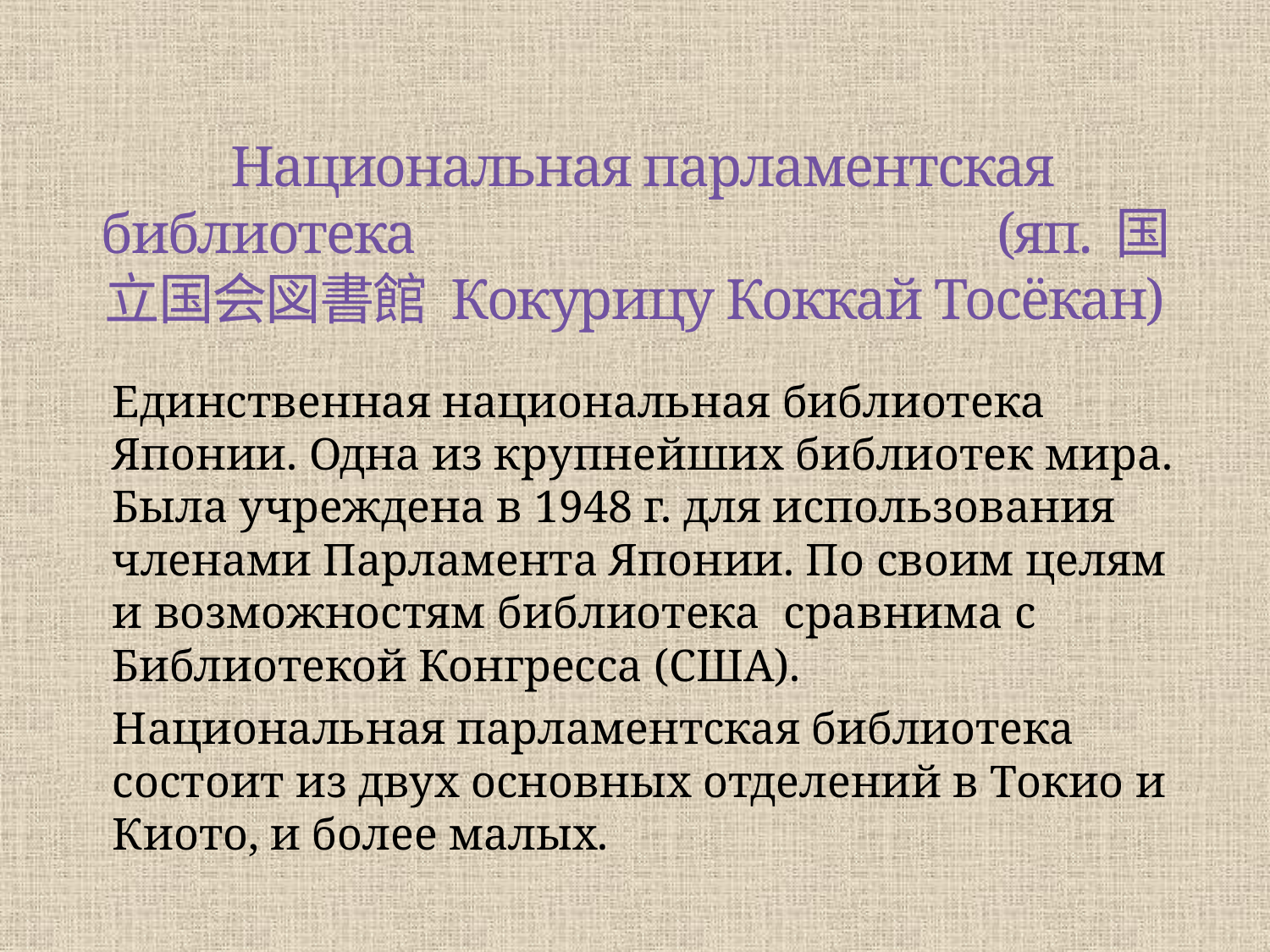

# Национальная парламентская библиотека                                              (яп. 国立国会図書館 Кокурицу Коккай Тосёкан)
		Единственная национальная библиотека Японии. Одна из крупнейших библиотек мира. Была учреждена в 1948 г. для использования членами Парламента Японии. По своим целям и возможностям библиотека  сравнима с Библиотекой Конгресса (США).
		Национальная парламентская библиотека состоит из двух основных отделений в Токио и Киото, и более малых.